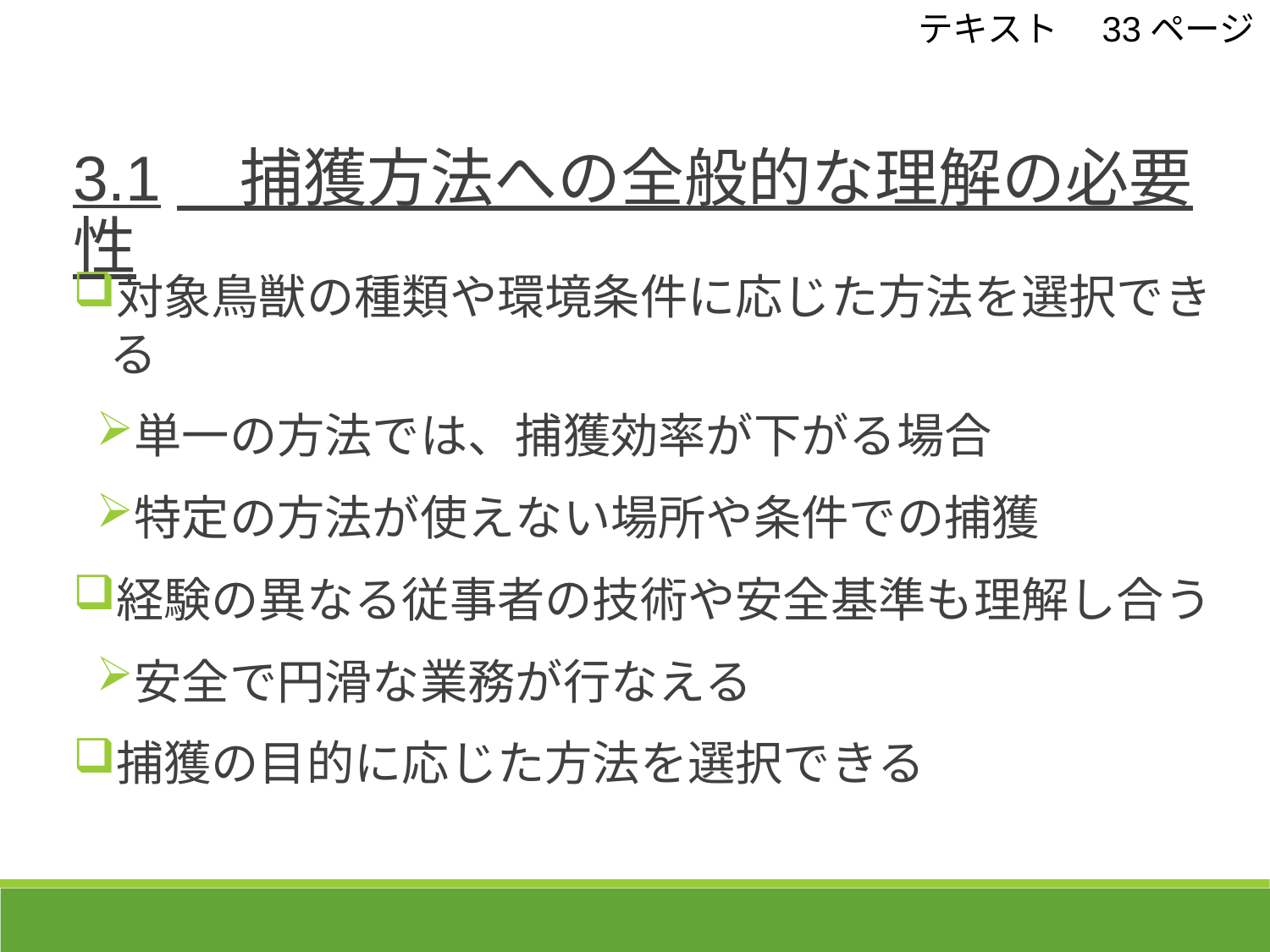

テキスト　33ページ
3.1　捕獲方法への全般的な理解の必要性
対象鳥獣の種類や環境条件に応じた方法を選択できる
単一の方法では、捕獲効率が下がる場合
特定の方法が使えない場所や条件での捕獲
経験の異なる従事者の技術や安全基準も理解し合う
安全で円滑な業務が行なえる
捕獲の目的に応じた方法を選択できる